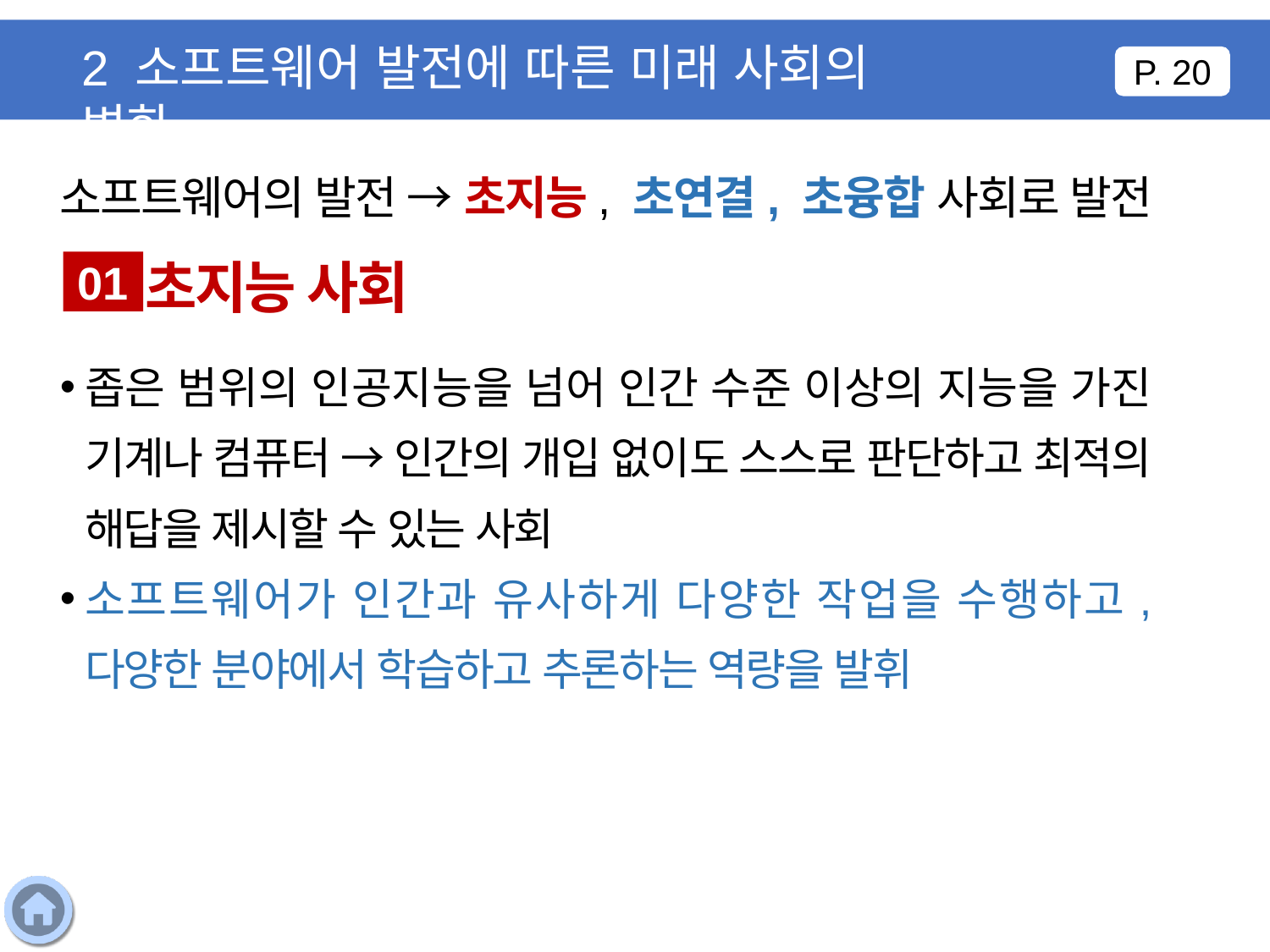

2 소프트웨어 발전에 따른 미래 사회의 변화
P. 20
소프트웨어의 발전 → 초지능, 초연결, 초융합 사회로 발전
초지능 사회
01
좁은 범위의 인공지능을 넘어 인간 수준 이상의 지능을 가진 기계나 컴퓨터 → 인간의 개입 없이도 스스로 판단하고 최적의 해답을 제시할 수 있는 사회
소프트웨어가 인간과 유사하게 다양한 작업을 수행하고, 다양한 분야에서 학습하고 추론하는 역량을 발휘